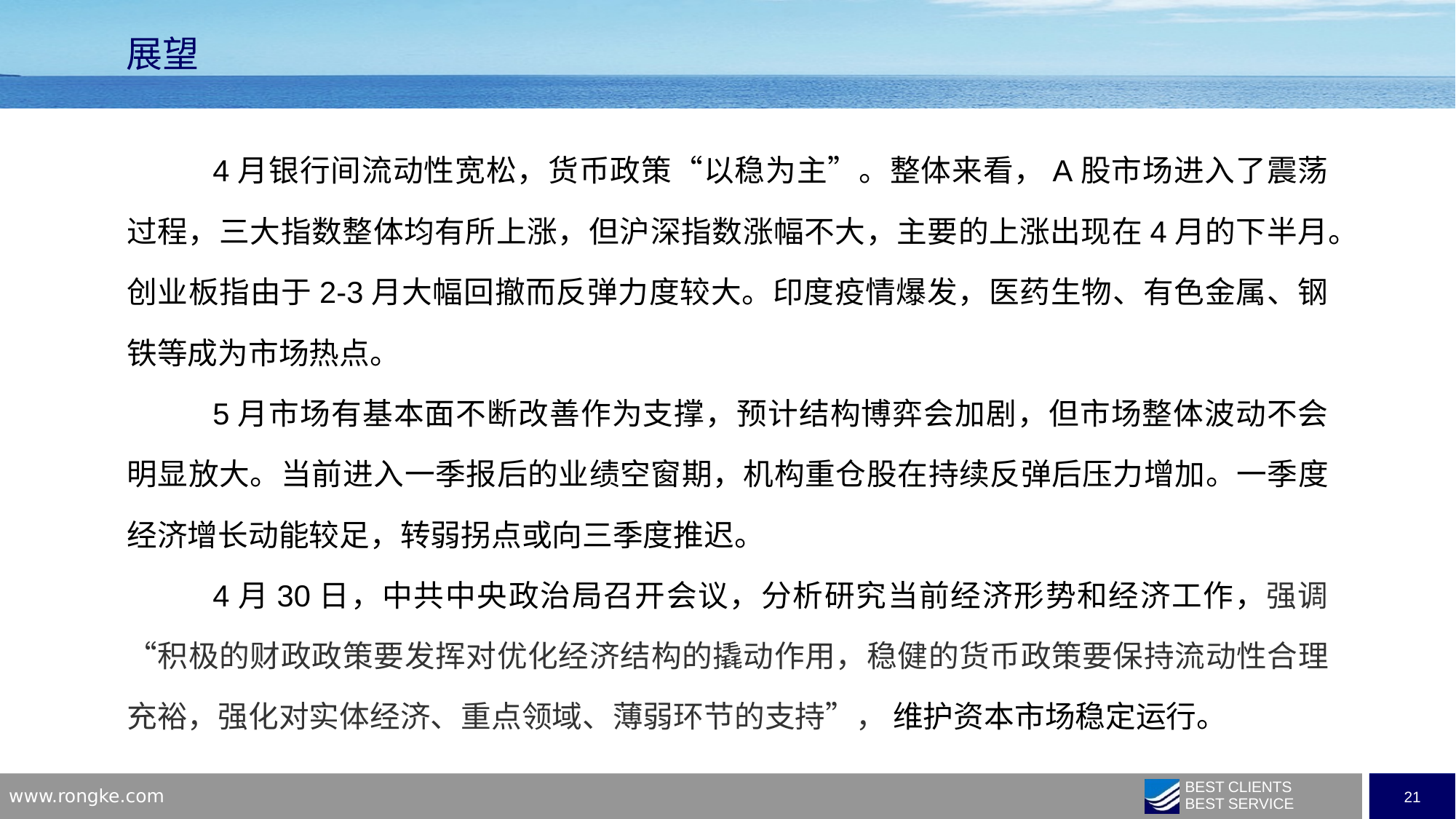

展望
4月银行间流动性宽松，货币政策“以稳为主”。整体来看，A股市场进入了震荡过程，三大指数整体均有所上涨，但沪深指数涨幅不大，主要的上涨出现在4月的下半月。创业板指由于2-3月大幅回撤而反弹力度较大。印度疫情爆发，医药生物、有色金属、钢铁等成为市场热点。
5月市场有基本面不断改善作为支撑，预计结构博弈会加剧，但市场整体波动不会明显放大。当前进入一季报后的业绩空窗期，机构重仓股在持续反弹后压力增加。一季度经济增长动能较足，转弱拐点或向三季度推迟。
4月30日，中共中央政治局召开会议，分析研究当前经济形势和经济工作，强调“积极的财政政策要发挥对优化经济结构的撬动作用，稳健的货币政策要保持流动性合理充裕，强化对实体经济、重点领域、薄弱环节的支持”， 维护资本市场稳定运行。